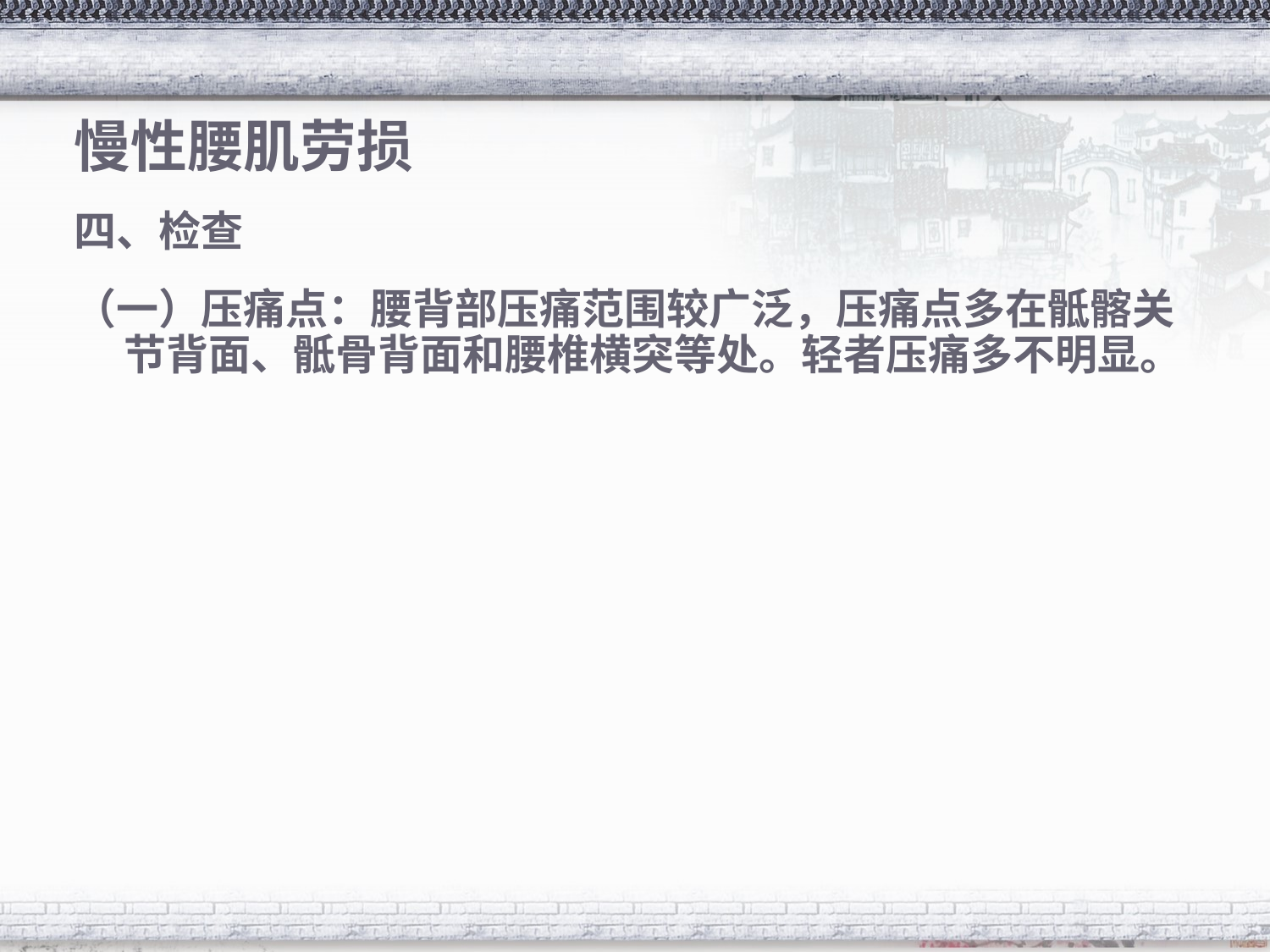

# 慢性腰肌劳损
四、检查
（一）压痛点：腰背部压痛范围较广泛，压痛点多在骶髂关节背面、骶骨背面和腰椎横突等处。轻者压痛多不明显。